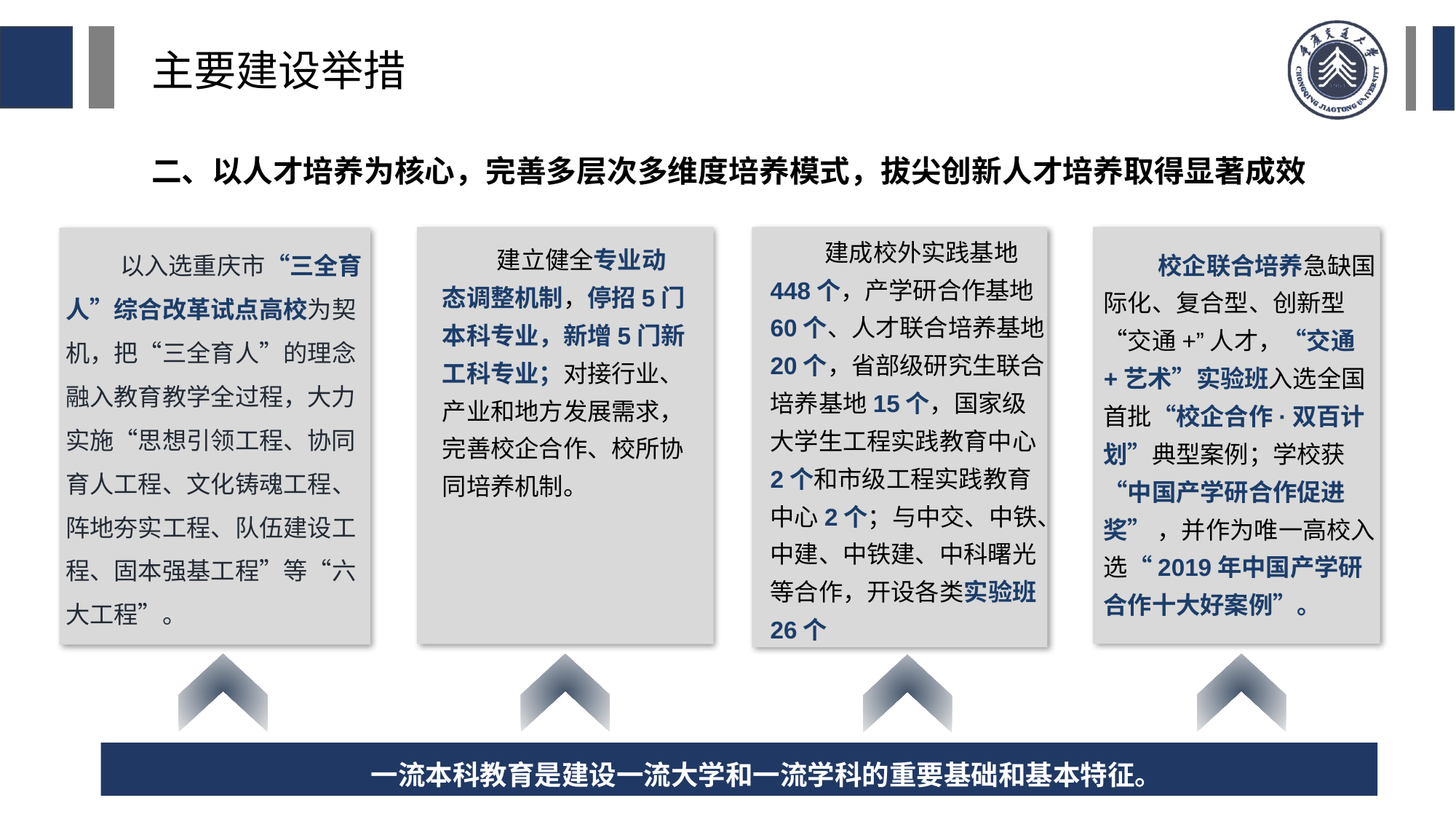

主要建设举措
二、以人才培养为核心，完善多层次多维度培养模式，拔尖创新人才培养取得显著成效
建成校外实践基地448个，产学研合作基地60个、人才联合培养基地20个，省部级研究生联合培养基地15个，国家级大学生工程实践教育中心2个和市级工程实践教育中心2个；与中交、中铁、中建、中铁建、中科曙光等合作，开设各类实验班26个

校企联合培养急缺国际化、复合型、创新型“交通+”人才，“交通+艺术”实验班入选全国首批“校企合作·双百计划”典型案例；学校获“中国产学研合作促进奖” ，并作为唯一高校入选“2019年中国产学研合作十大好案例”。

建立健全专业动态调整机制，停招5门本科专业，新增5门新工科专业；对接行业、产业和地方发展需求，完善校企合作、校所协同培养机制。

以入选重庆市“三全育人”综合改革试点高校为契机，把“三全育人”的理念融入教育教学全过程，大力实施“思想引领工程、协同育人工程、文化铸魂工程、阵地夯实工程、队伍建设工程、固本强基工程”等“六大工程”。

一流本科教育是建设一流大学和一流学科的重要基础和基本特征。